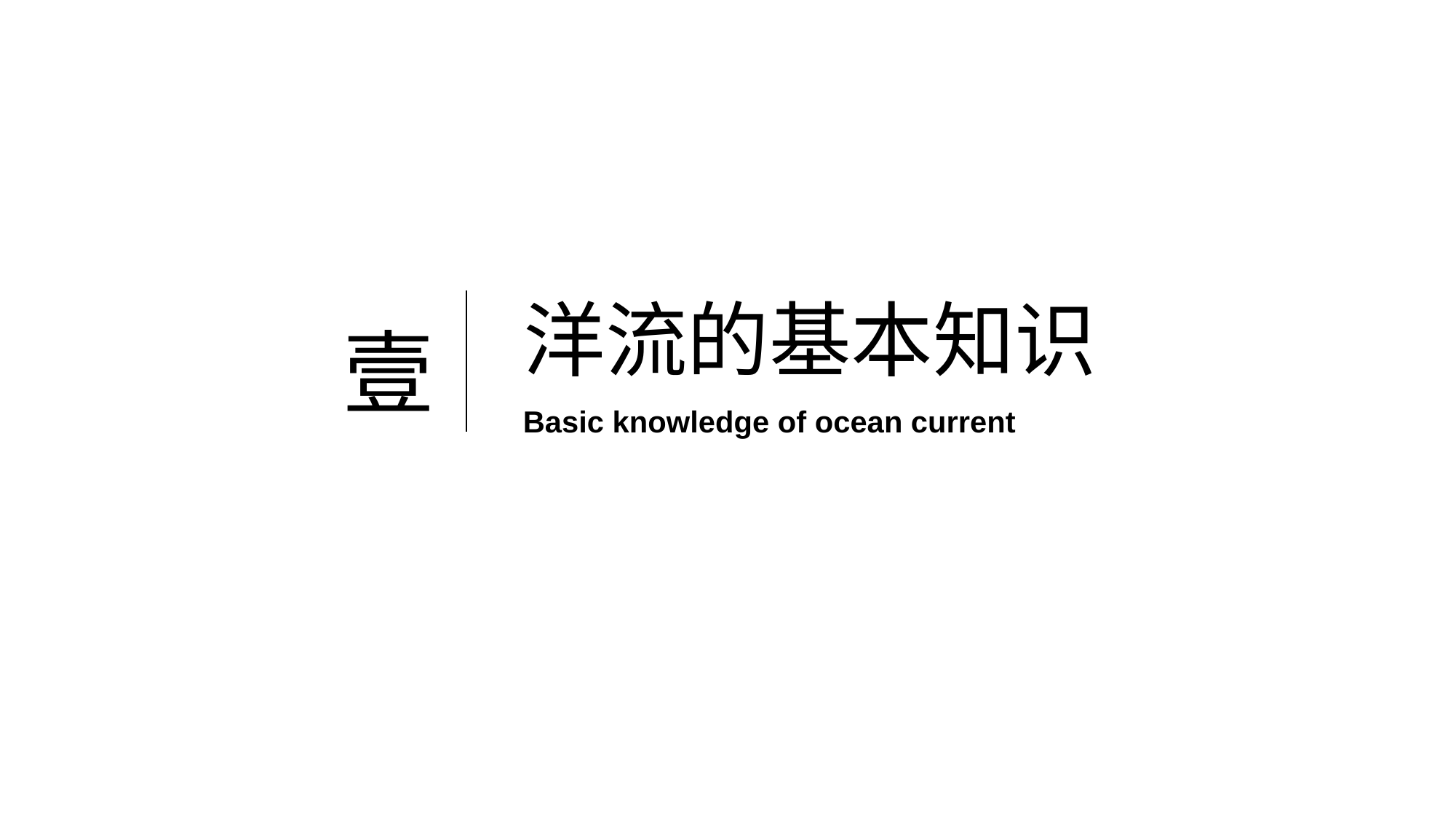

洋流的基本知识
壹
Basic knowledge of ocean current